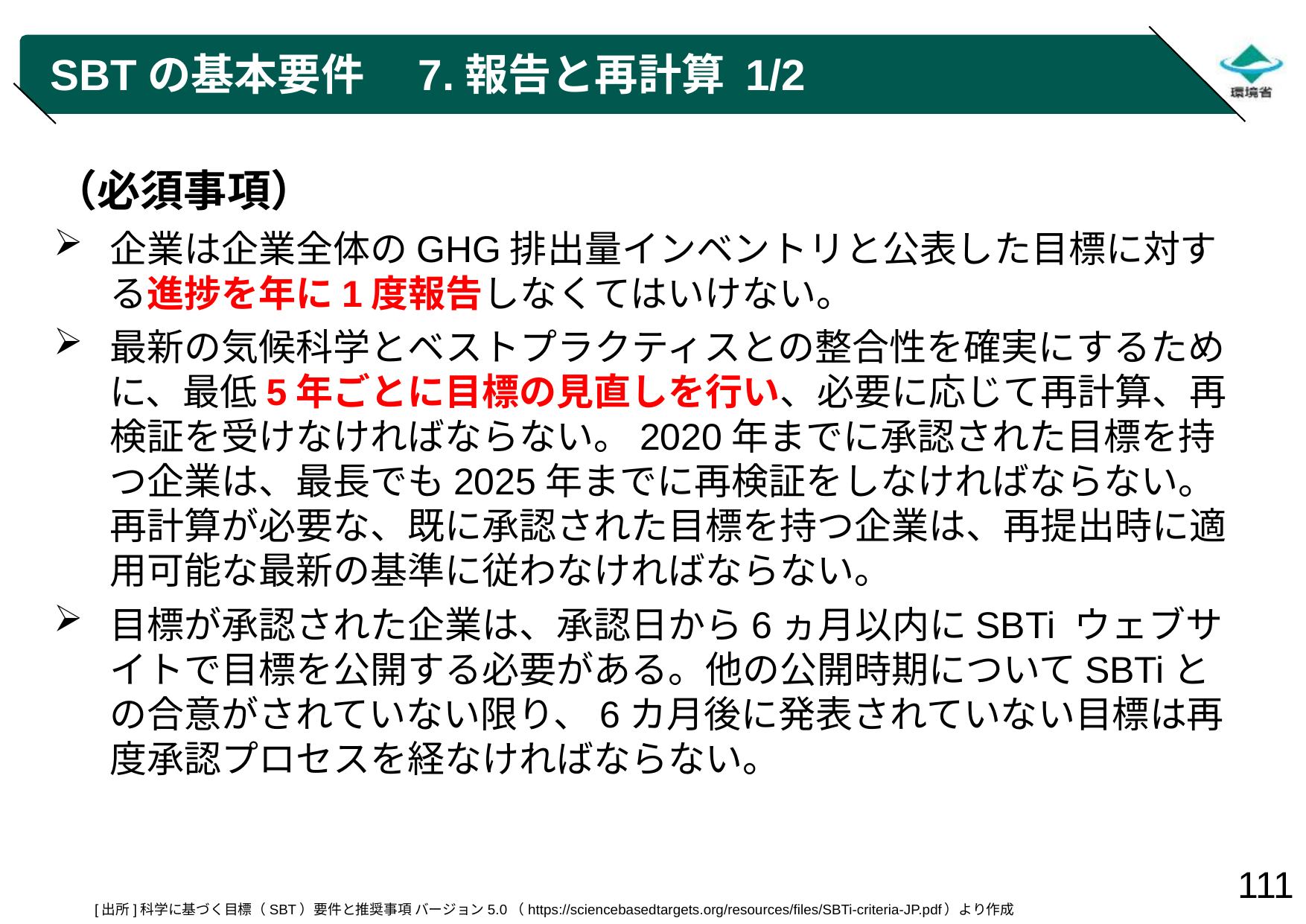

# SBTの基本要件　7.報告と再計算 1/2
（必須事項）
企業は企業全体のGHG排出量インベントリと公表した目標に対する進捗を年に1度報告しなくてはいけない。
最新の気候科学とベストプラクティスとの整合性を確実にするために、最低5年ごとに目標の見直しを行い、必要に応じて再計算、再検証を受けなければならない。2020年までに承認された目標を持つ企業は、最長でも2025年までに再検証をしなければならない。再計算が必要な、既に承認された目標を持つ企業は、再提出時に適用可能な最新の基準に従わなければならない。
目標が承認された企業は、承認日から6ヵ月以内にSBTi ウェブサイトで目標を公開する必要がある。他の公開時期についてSBTiとの合意がされていない限り、6カ月後に発表されていない目標は再度承認プロセスを経なければならない。
[出所]科学に基づく目標（SBT）要件と推奨事項 バージョン5.0（https://sciencebasedtargets.org/resources/files/SBTi-criteria-JP.pdf）より作成